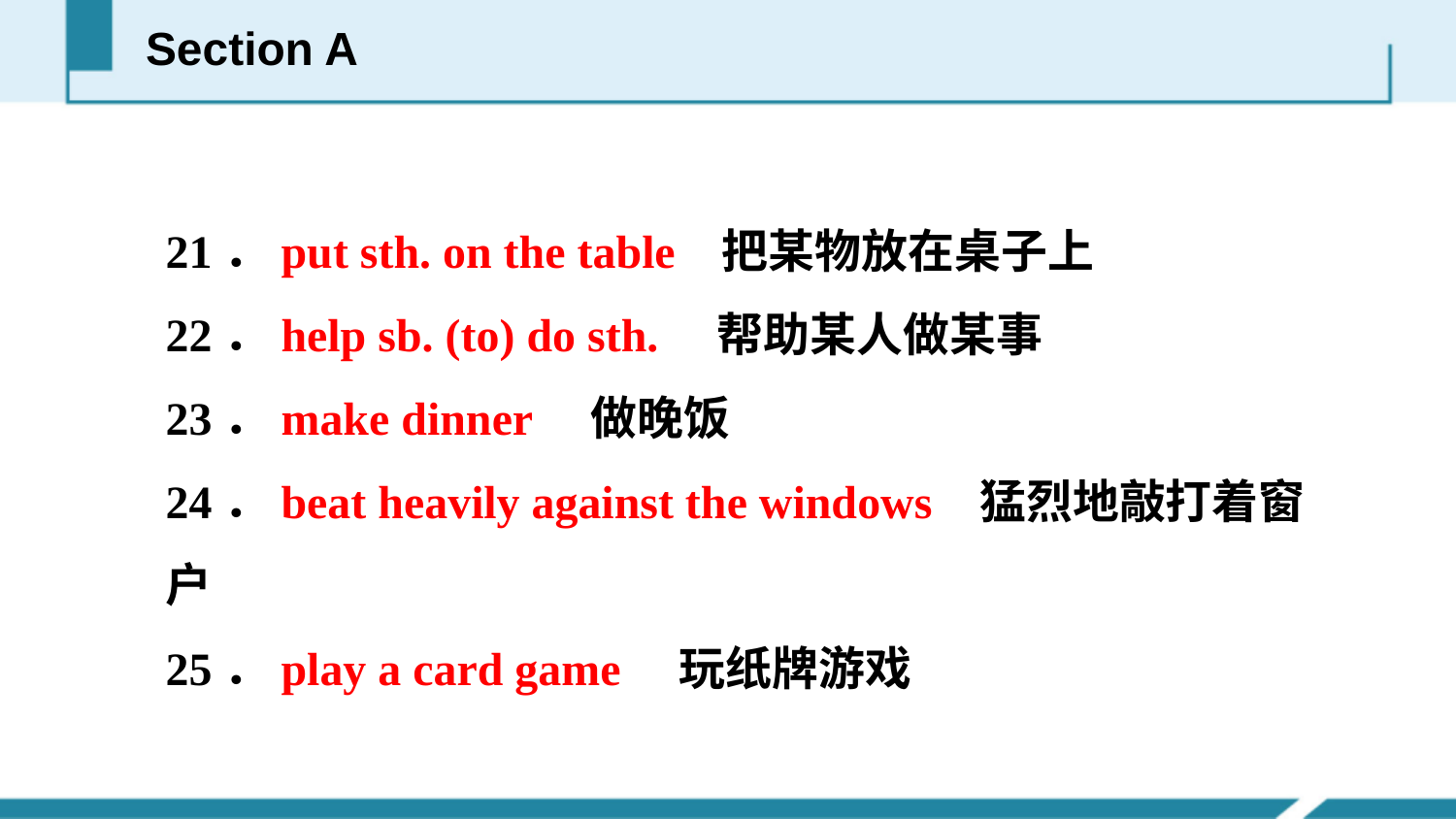

Section A
21．put sth. on the table   把某物放在桌子上
22．help sb. (to) do sth.　帮助某人做某事
23．make dinner　做晚饭
24．beat heavily against the windows   猛烈地敲打着窗户
25．play a card game　玩纸牌游戏